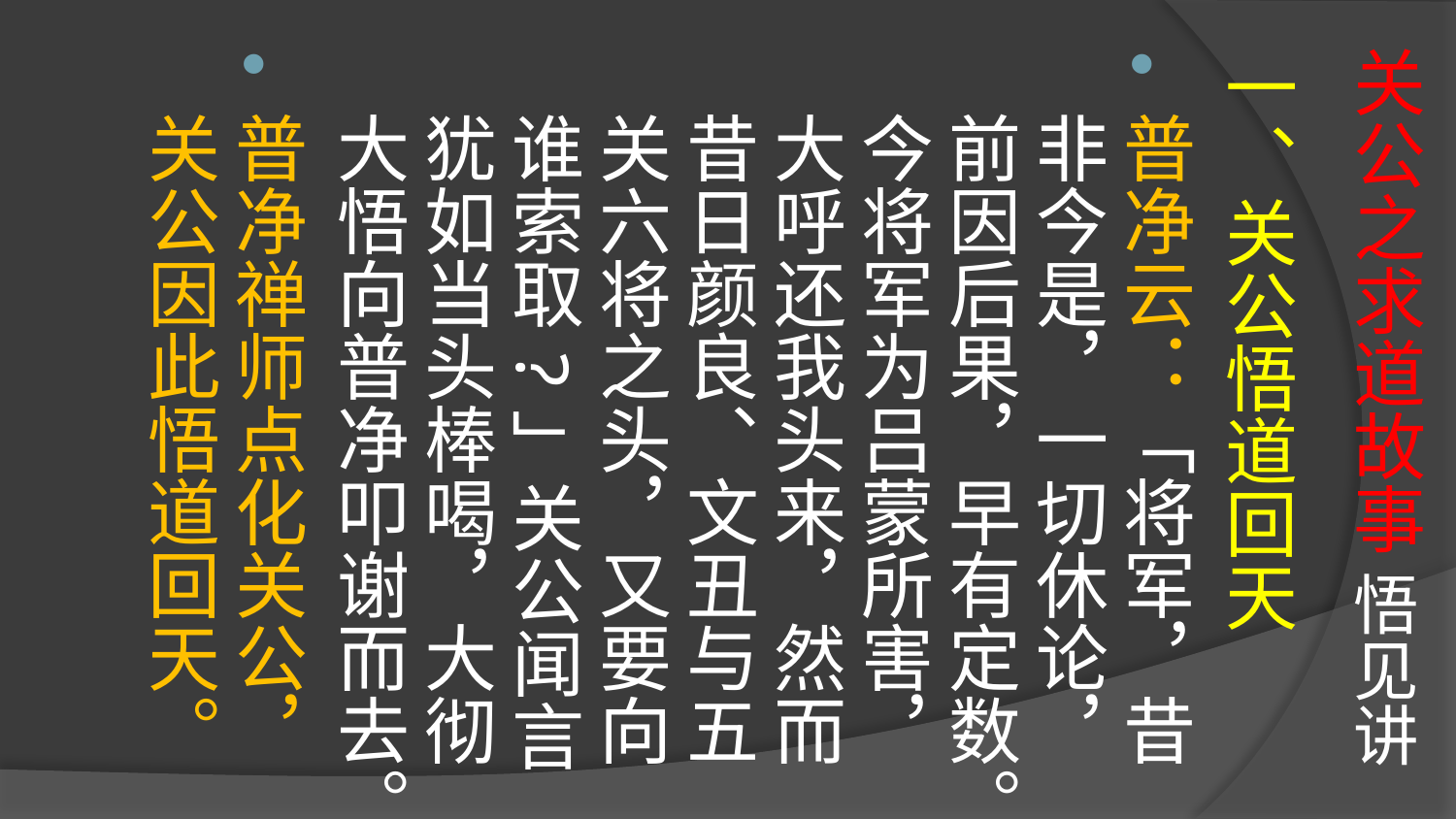

# 关公之求道故事 悟见讲
一、关公悟道回天
普净云：「将军，昔非今是，一切休论，前因后果，早有定数。今将军为吕蒙所害，大呼还我头来，然而昔日颜良、文丑与五关六将之头，又要向谁索取?」关公闻言犹如当头棒喝，大彻大悟向普净叩谢而去。
普净禅师点化关公，关公因此悟道回天。